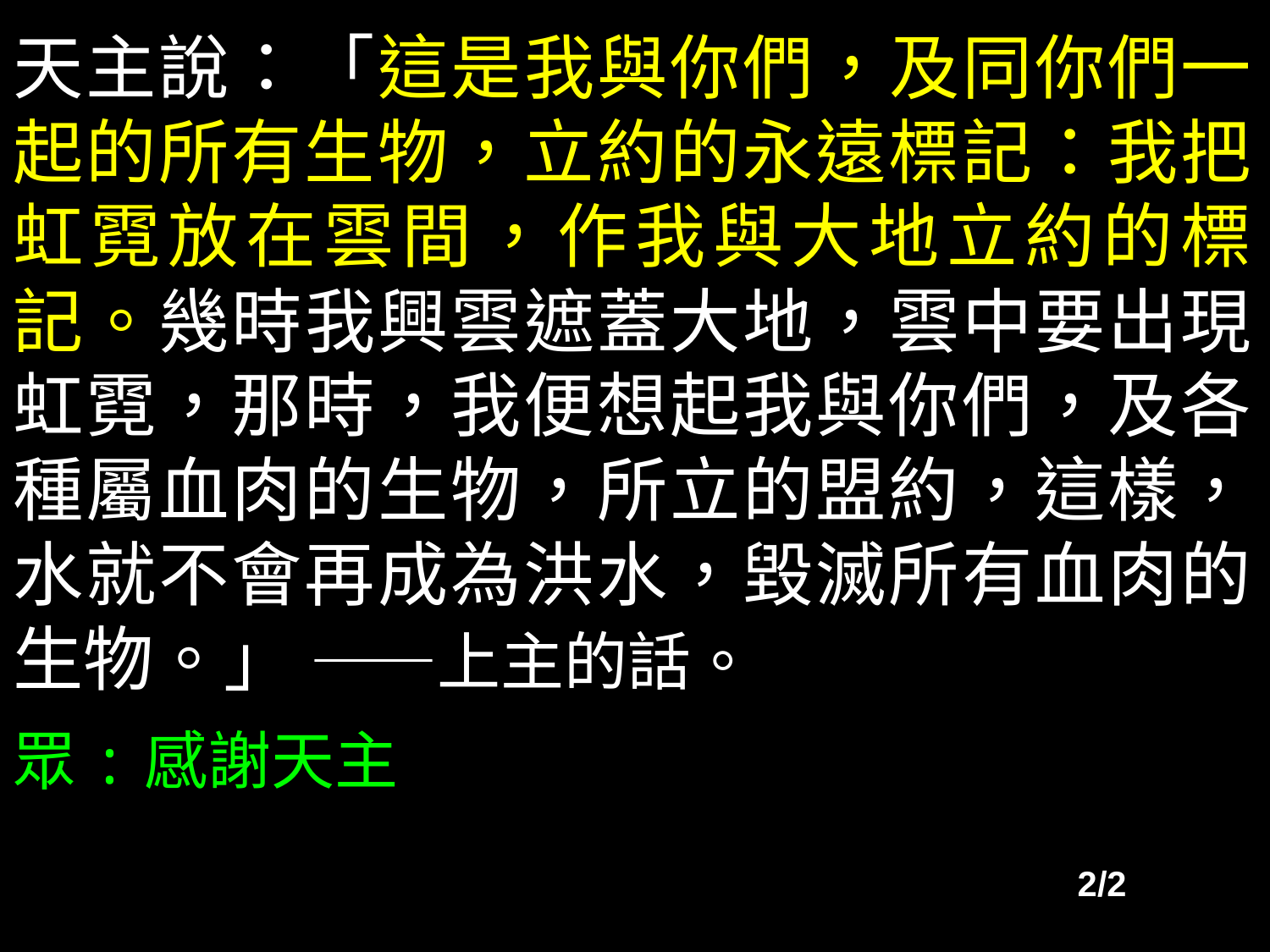

天主說：「這是我與你們，及同你們一起的所有生物，立約的永遠標記：我把虹霓放在雲間，作我與大地立約的標記。幾時我興雲遮蓋大地，雲中要出現虹霓，那時，我便想起我與你們，及各種屬血肉的生物，所立的盟約，這樣，水就不會再成為洪水，毀滅所有血肉的生物。」 ——上主的話。
眾:感謝天主

2/2